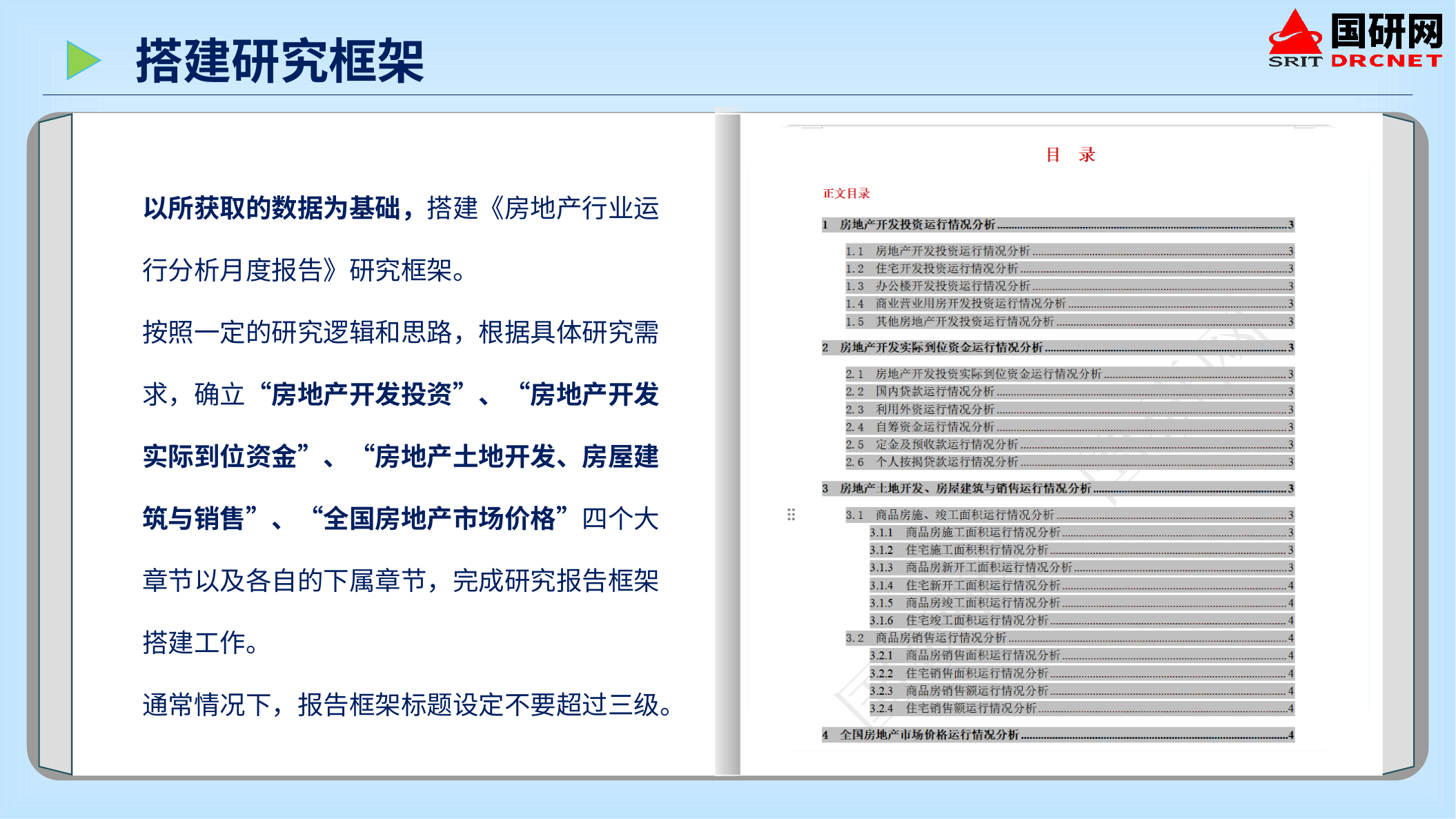

搭建研究框架

以所获取的数据为基础，搭建《房地产行业运行分析月度报告》研究框架。
按照一定的研究逻辑和思路，根据具体研究需求，确立“房地产开发投资”、“房地产开发实际到位资金”、“房地产土地开发、房屋建筑与销售”、“全国房地产市场价格”四个大章节以及各自的下属章节，完成研究报告框架搭建工作。
通常情况下，报告框架标题设定不要超过三级。